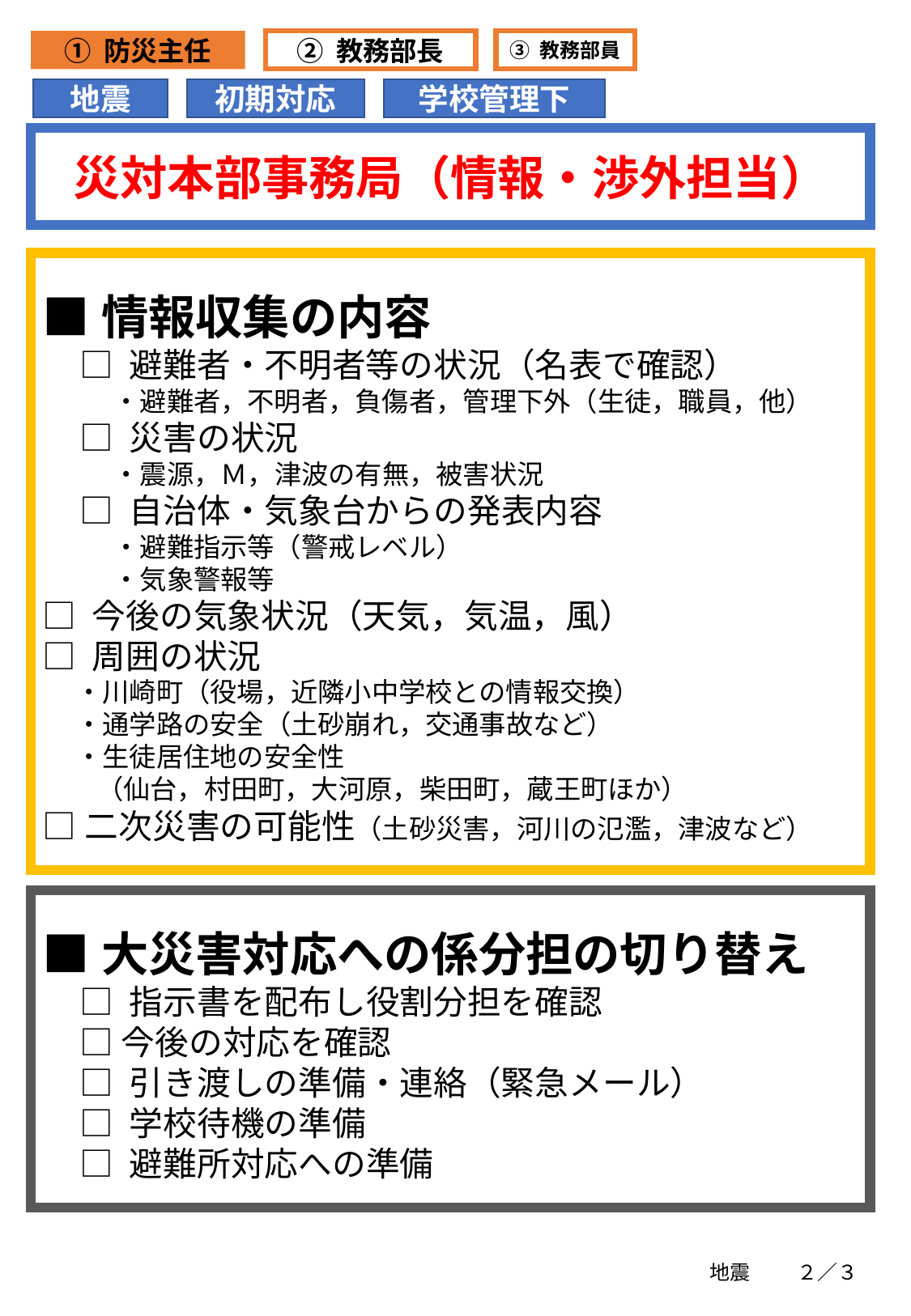

① 防災主任
③ 教務部員
② 教務部長
地震
初期対応
学校管理下
災対本部事務局（情報・渉外担当）
■情報収集の内容
□ 避難者・不明者等の状況（名表で確認）
　 ・避難者，不明者，負傷者，管理下外（生徒，職員，他）
□ 災害の状況
　 ・震源，Ｍ，津波の有無，被害状況
□ 自治体・気象台からの発表内容
　 ・避難指示等（警戒レベル）
　 ・気象警報等
□ 今後の気象状況（天気，気温，風）
□ 周囲の状況
　 ・川崎町（役場，近隣小中学校との情報交換）
　 ・通学路の安全（土砂崩れ，交通事故など）
　 ・生徒居住地の安全性
　　（仙台，村田町，大河原，柴田町，蔵王町ほか）
□二次災害の可能性（土砂災害，河川の氾濫，津波など）
■大災害対応への係分担の切り替え
□ 指示書を配布し役割分担を確認
□ 今後の対応を確認
□ 引き渡しの準備・連絡（緊急メール）
□ 学校待機の準備
□ 避難所対応への準備
地震
２／３